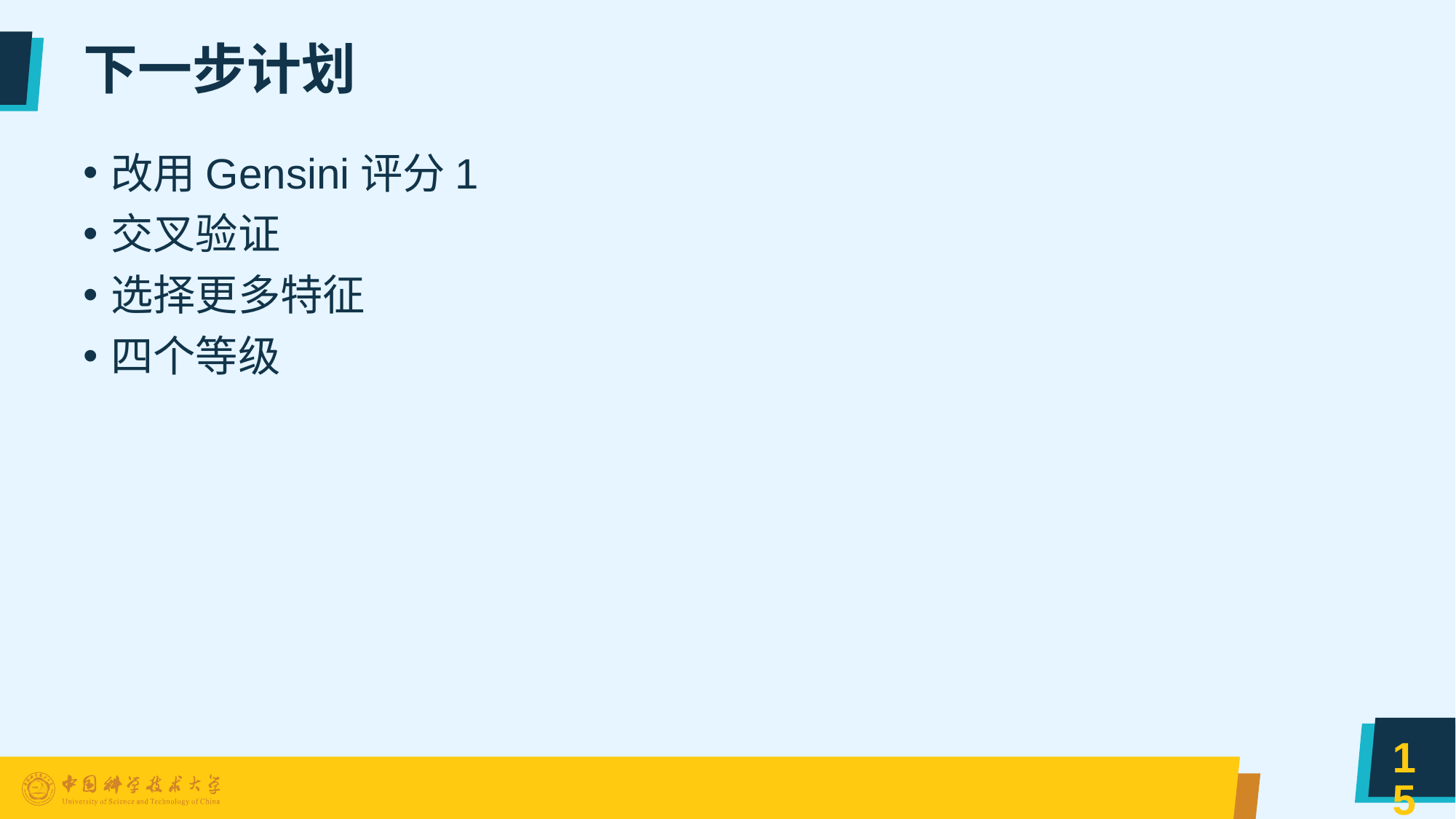

# 下一步计划
改用Gensini评分1
交叉验证
选择更多特征
四个等级

15